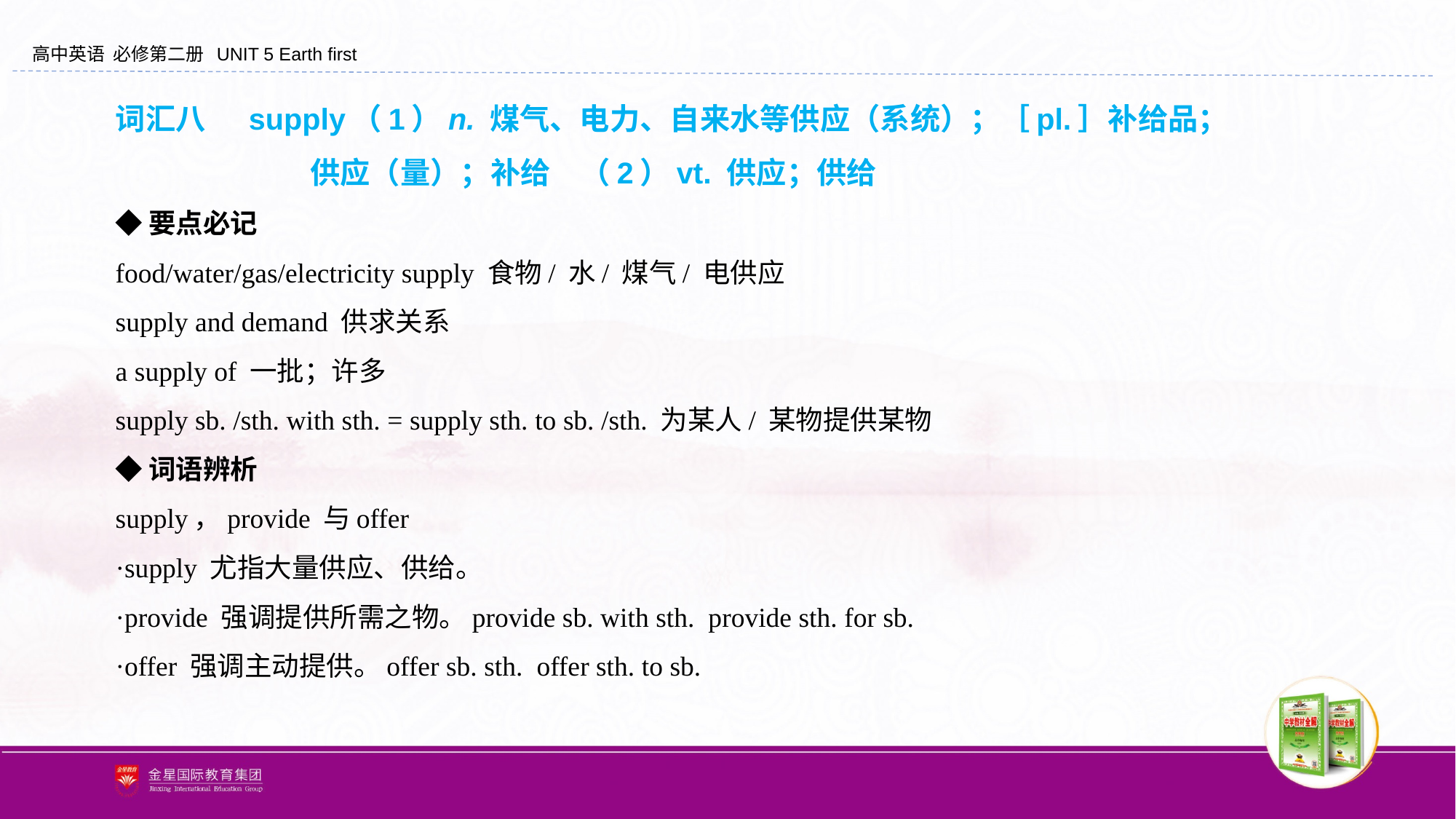

词汇八 　supply（1）n. 煤气、电力、自来水等供应（系统）；［pl.］补给品；
                            供应（量）；补给　（2）vt. 供应；供给
◆要点必记
food/water/gas/electricity supply 食物/ 水/ 煤气/ 电供应
supply and demand 供求关系
a supply of 一批；许多
supply sb. /sth. with sth. = supply sth. to sb. /sth. 为某人/ 某物提供某物
◆词语辨析
supply，provide 与offer
·supply 尤指大量供应、供给。
·provide 强调提供所需之物。provide sb. with sth.  provide sth. for sb.
·offer 强调主动提供。offer sb. sth.  offer sth. to sb.